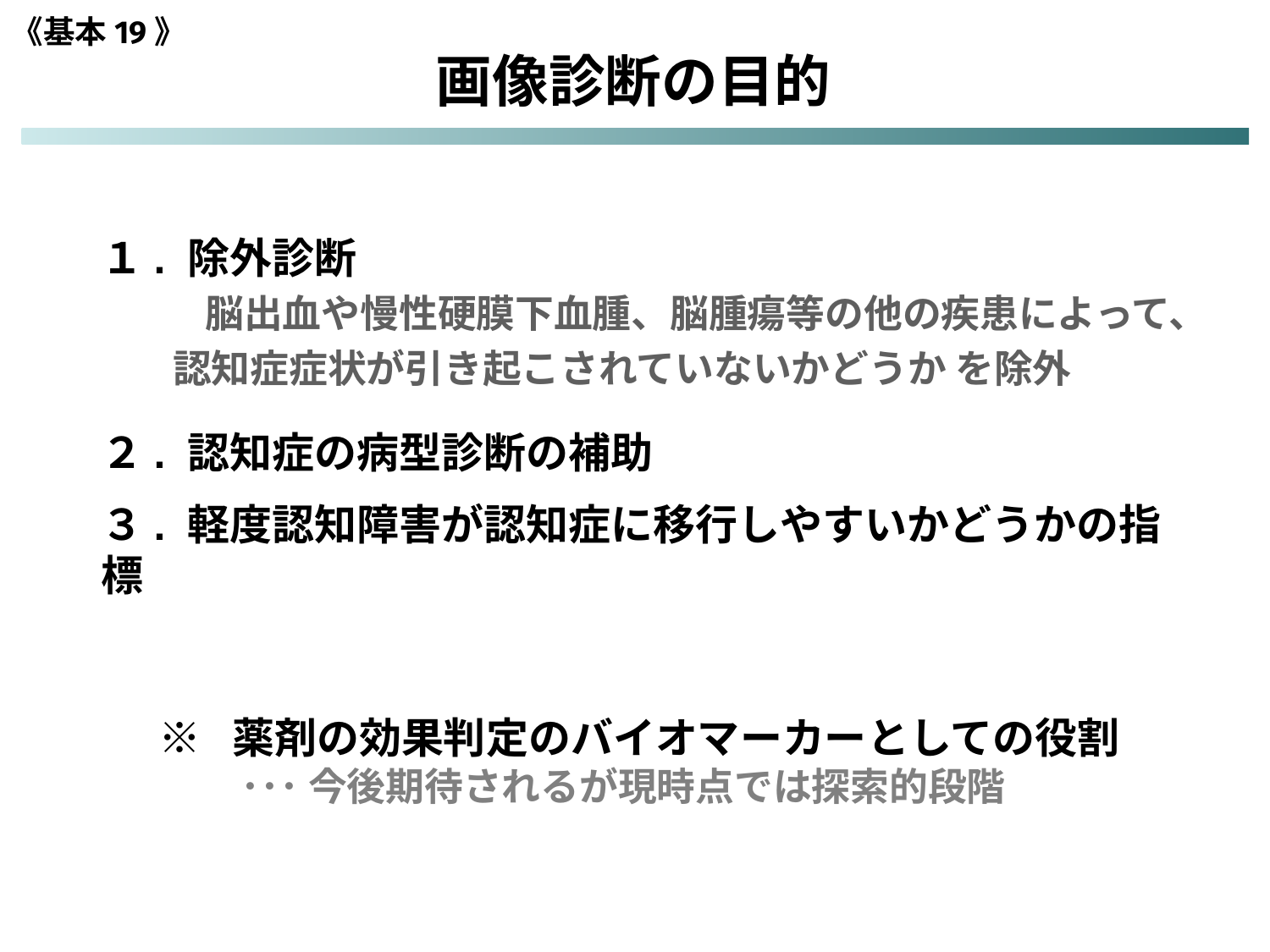

《基本19》
画像診断の目的

１. 除外診断
　　   脳出血や慢性硬膜下血腫、脳腫瘍等の他の疾患によって、
       認知症症状が引き起こされていないかどうか を除外
２. 認知症の病型診断の補助
３. 軽度認知障害が認知症に移行しやすいかどうかの指標

      ※　薬剤の効果判定のバイオマーカーとしての役割
　　       ･･･ 今後期待されるが現時点では探索的段階